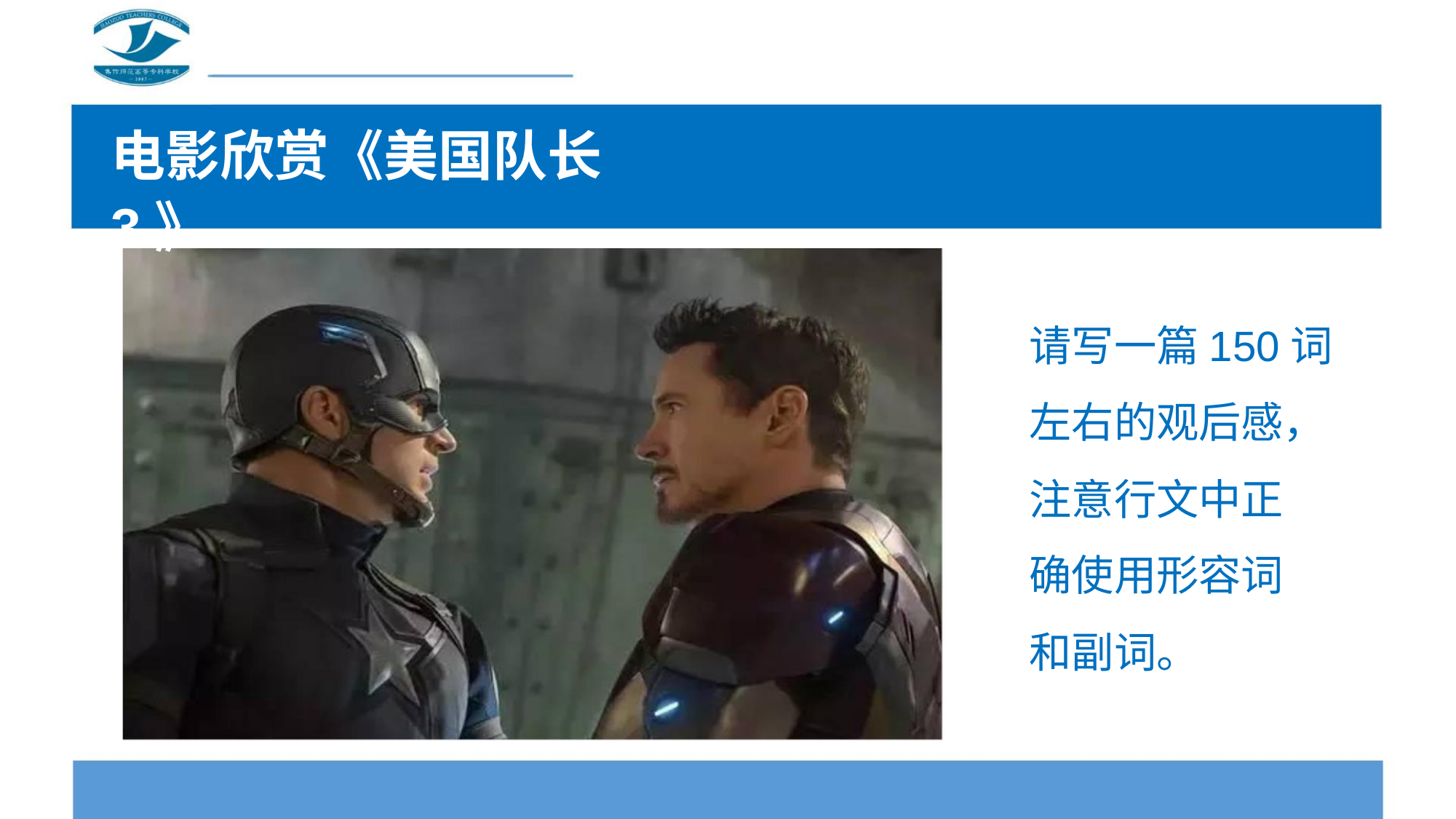

电影欣赏《美国队长3》
请写一篇150词
左右的观后感，
注意行文中正
确使用形容词
和副词。